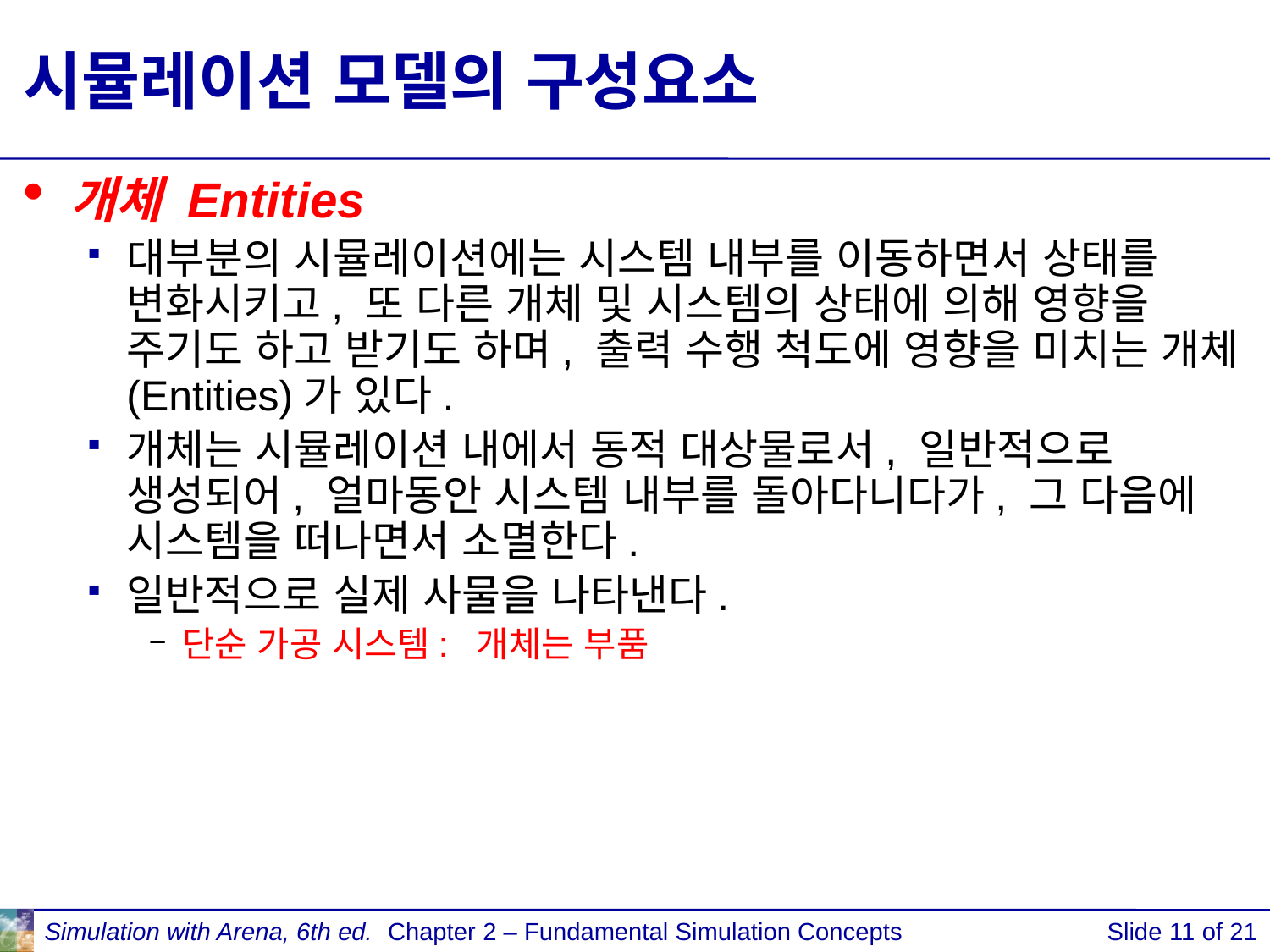

# 시뮬레이션 모델의 구성요소
개체 Entities
대부분의 시뮬레이션에는 시스템 내부를 이동하면서 상태를 변화시키고, 또 다른 개체 및 시스템의 상태에 의해 영향을 주기도 하고 받기도 하며, 출력 수행 척도에 영향을 미치는 개체(Entities)가 있다.
개체는 시뮬레이션 내에서 동적 대상물로서, 일반적으로 생성되어, 얼마동안 시스템 내부를 돌아다니다가, 그 다음에 시스템을 떠나면서 소멸한다.
일반적으로 실제 사물을 나타낸다.
단순 가공 시스템:  개체는 부품
Simulation with Arena, 6th ed.
Chapter 2 – Fundamental Simulation Concepts
Slide 11 of 21